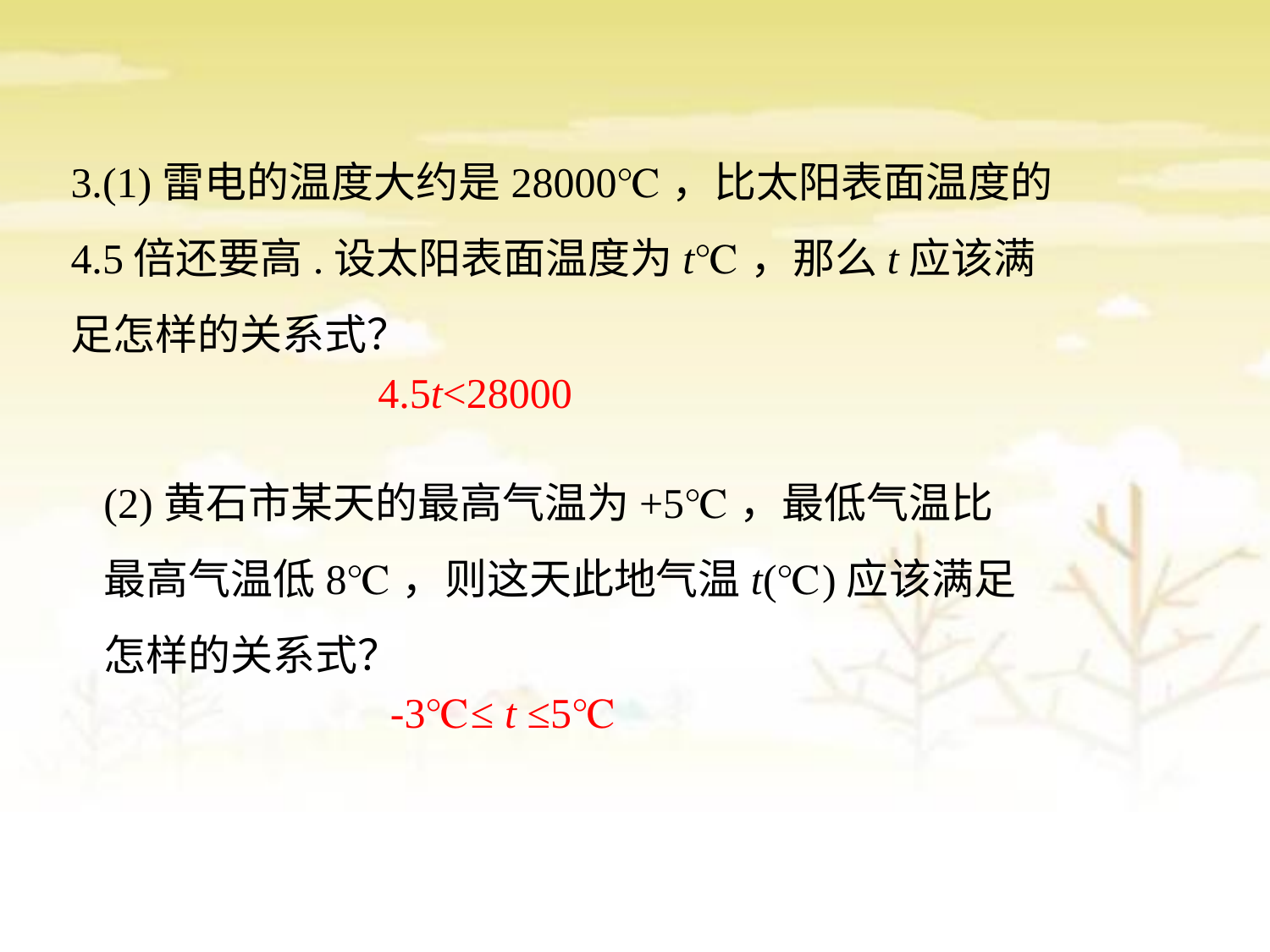

3.(1)雷电的温度大约是28000℃，比太阳表面温度的4.5倍还要高.设太阳表面温度为t℃，那么t应该满足怎样的关系式？
4.5t<28000
(2)黄石市某天的最高气温为+5℃，最低气温比最高气温低8℃，则这天此地气温t(℃)应该满足怎样的关系式？
-3℃≤ t ≤5℃